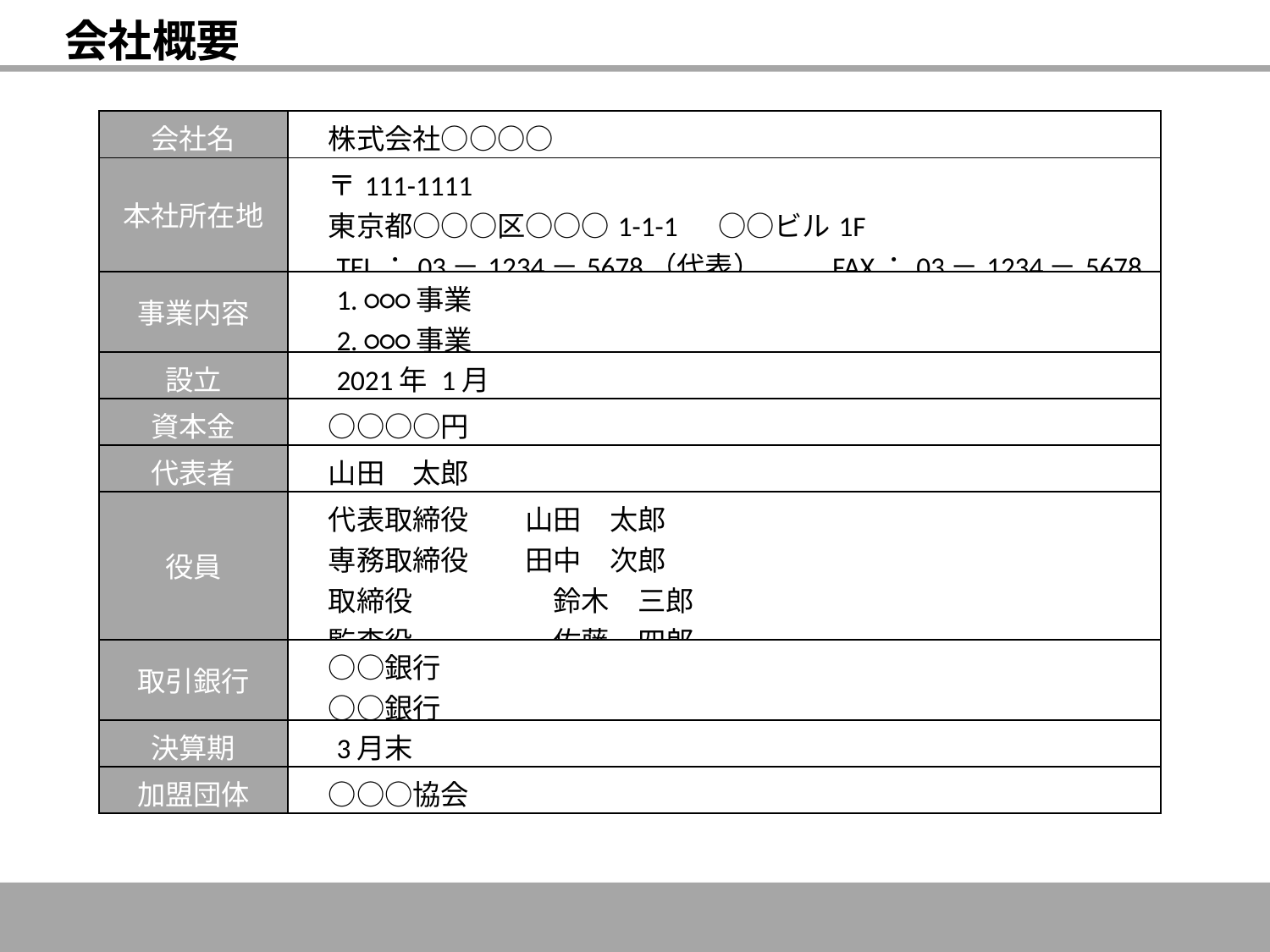

会社概要

| 会社名 | 株式会社○○○○ |
| --- | --- |
| 本社所在地 | 〒111-1111 　東京都○○○区○○○1-1-1 　○○ビル1F 　TEL：03－1234－5678（代表）　　 FAX：03－1234－5678 |
| 事業内容 | 1. ○○○事業 　2. ○○○事業 |
| 設立 | 2021年 1月 |
| 資本金 | ○○○○円 |
| 代表者 | 山田　太郎 |
| 役員 | 代表取締役　　山田　太郎 　専務取締役　　田中　次郎 　取締役　　　　　鈴木　三郎 　監査役　　　　　佐藤　四郎 |
| 取引銀行 | ○○銀行 　○○銀行 |
| 決算期 | 3月末 |
| 加盟団体 | ○○○協会 |